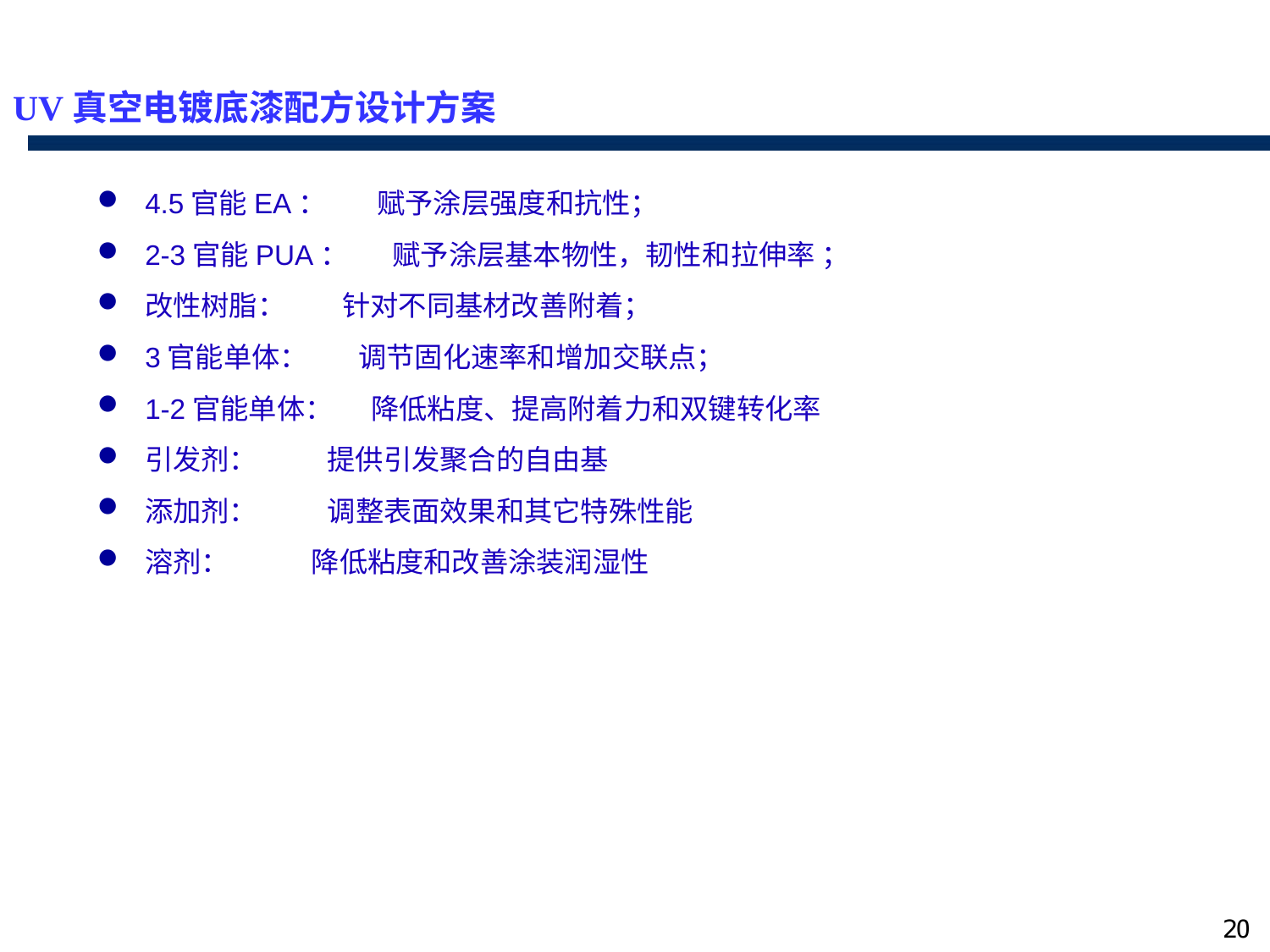

UV真空电镀底漆配方设计方案
4.5官能EA：        赋予涂层强度和抗性；
2-3官能PUA：       赋予涂层基本物性，韧性和拉伸率 ；
改性树脂：         针对不同基材改善附着；
3官能单体：        调节固化速率和增加交联点；
1-2官能单体：      降低粘度、提高附着力和双键转化率
引发剂：           提供引发聚合的自由基
添加剂：           调整表面效果和其它特殊性能
溶剂：             降低粘度和改善涂装润湿性